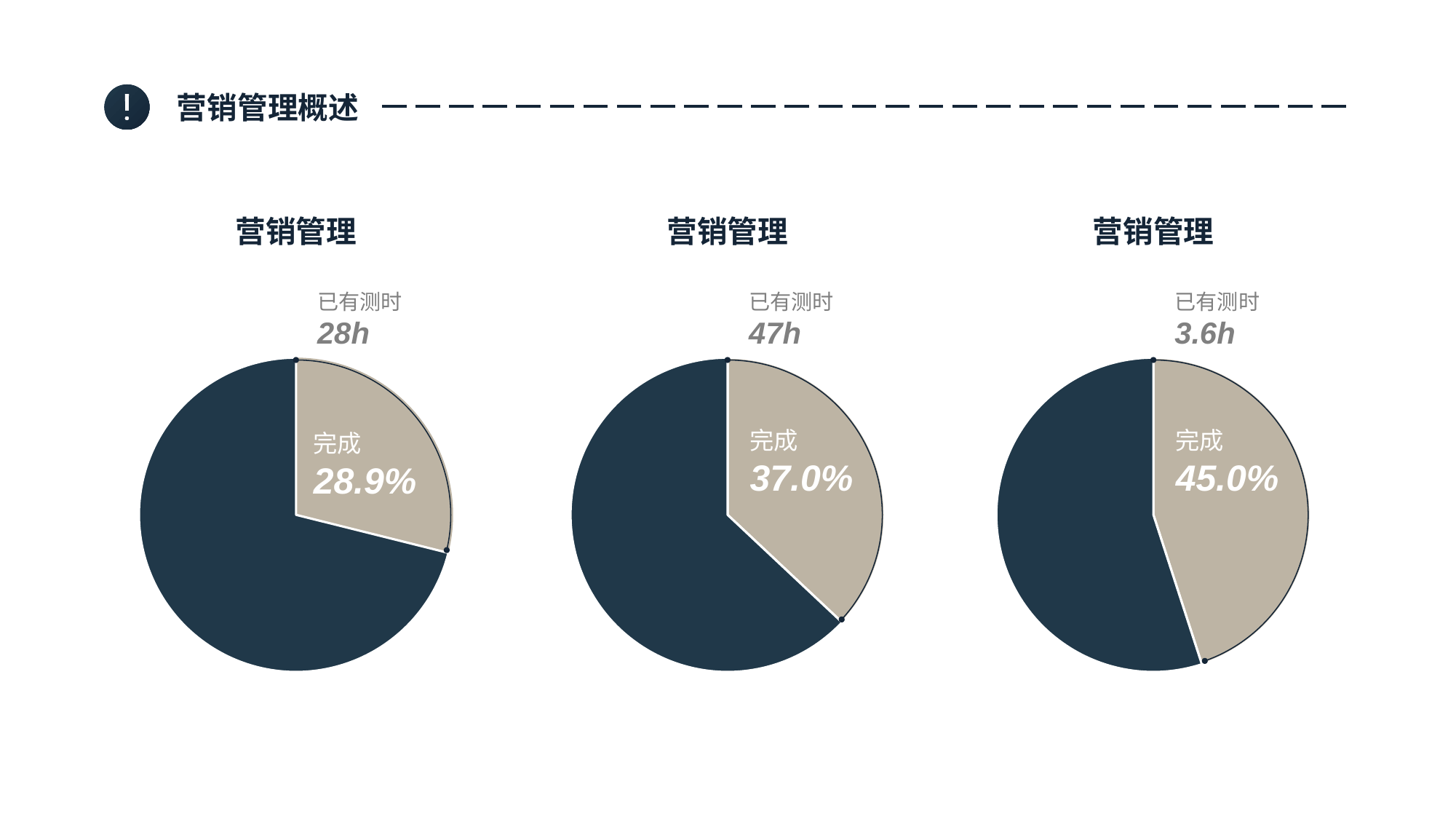

营销管理概述

营销管理
已有测时
28h

完成
28.9%

### Chart

| Category | 销售额 |
|---|---|
| 第一季度 | 0.289 |
| 第二季度 | 0.711 |
营销管理
已有测时
47h

完成
37.0%

### Chart

| Category | 销售额 |
|---|---|
| 第一季度 | 0.37 |
| 第二季度 | 0.63 |
营销管理
已有测时
3.6h

完成
45.0%

### Chart

| Category | 销售额 |
|---|---|
| 第一季度 | 0.45 |
| 第二季度 | 0.55 |